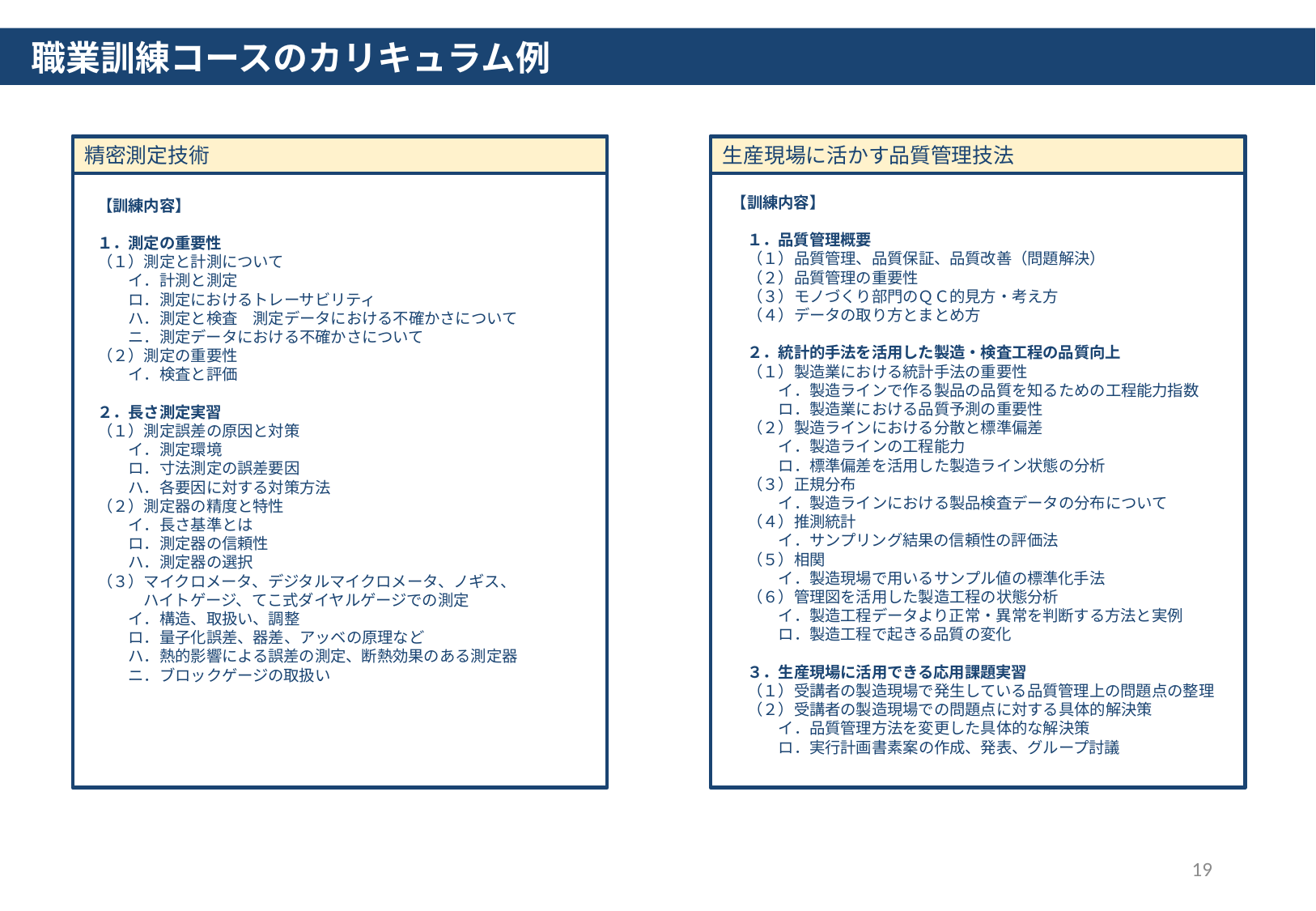

職業訓練コースのカリキュラム例
精密測定技術

【訓練内容】

１．測定の重要性
（１）測定と計測について
　　イ．計測と測定
　　ロ．測定におけるトレーサビリティ
　　ハ．測定と検査　測定データにおける不確かさについて
　　ニ．測定データにおける不確かさについて
（２）測定の重要性
　　イ．検査と評価

２．長さ測定実習
（１）測定誤差の原因と対策
　　イ．測定環境
　　ロ．寸法測定の誤差要因
　　ハ．各要因に対する対策方法
（２）測定器の精度と特性
　　イ．長さ基準とは
　　ロ．測定器の信頼性
　　ハ．測定器の選択
（３）マイクロメータ、デジタルマイクロメータ、ノギス、
　　　ハイトゲージ、てこ式ダイヤルゲージでの測定
　　イ．構造、取扱い、調整
　　ロ．量子化誤差、器差、アッベの原理など
　　ハ．熱的影響による誤差の測定、断熱効果のある測定器
　　ニ．ブロックゲージの取扱い

生産現場に活かす品質管理技法
【訓練内容】

　１．品質管理概要
　（１）品質管理、品質保証、品質改善（問題解決）
　（２）品質管理の重要性
　（３）モノづくり部門のＱＣ的見方・考え方
　（４）データの取り方とまとめ方

　２．統計的手法を活用した製造・検査工程の品質向上
　（１）製造業における統計手法の重要性
　　　イ．製造ラインで作る製品の品質を知るための工程能力指数
　　　ロ．製造業における品質予測の重要性
　（２）製造ラインにおける分散と標準偏差
　　　イ．製造ラインの工程能力
　　　ロ．標準偏差を活用した製造ライン状態の分析
　（３）正規分布
　　　イ．製造ラインにおける製品検査データの分布について
　（４）推測統計
　　　イ．サンプリング結果の信頼性の評価法
　（５）相関
　　　イ．製造現場で用いるサンプル値の標準化手法
　（６）管理図を活用した製造工程の状態分析
　　　イ．製造工程データより正常・異常を判断する方法と実例
　　　ロ．製造工程で起きる品質の変化

　３．生産現場に活用できる応用課題実習
　（１）受講者の製造現場で発生している品質管理上の問題点の整理
　（２）受講者の製造現場での問題点に対する具体的解決策
　　　イ．品質管理方法を変更した具体的な解決策
　　　ロ．実行計画書素案の作成、発表、グループ討議
19